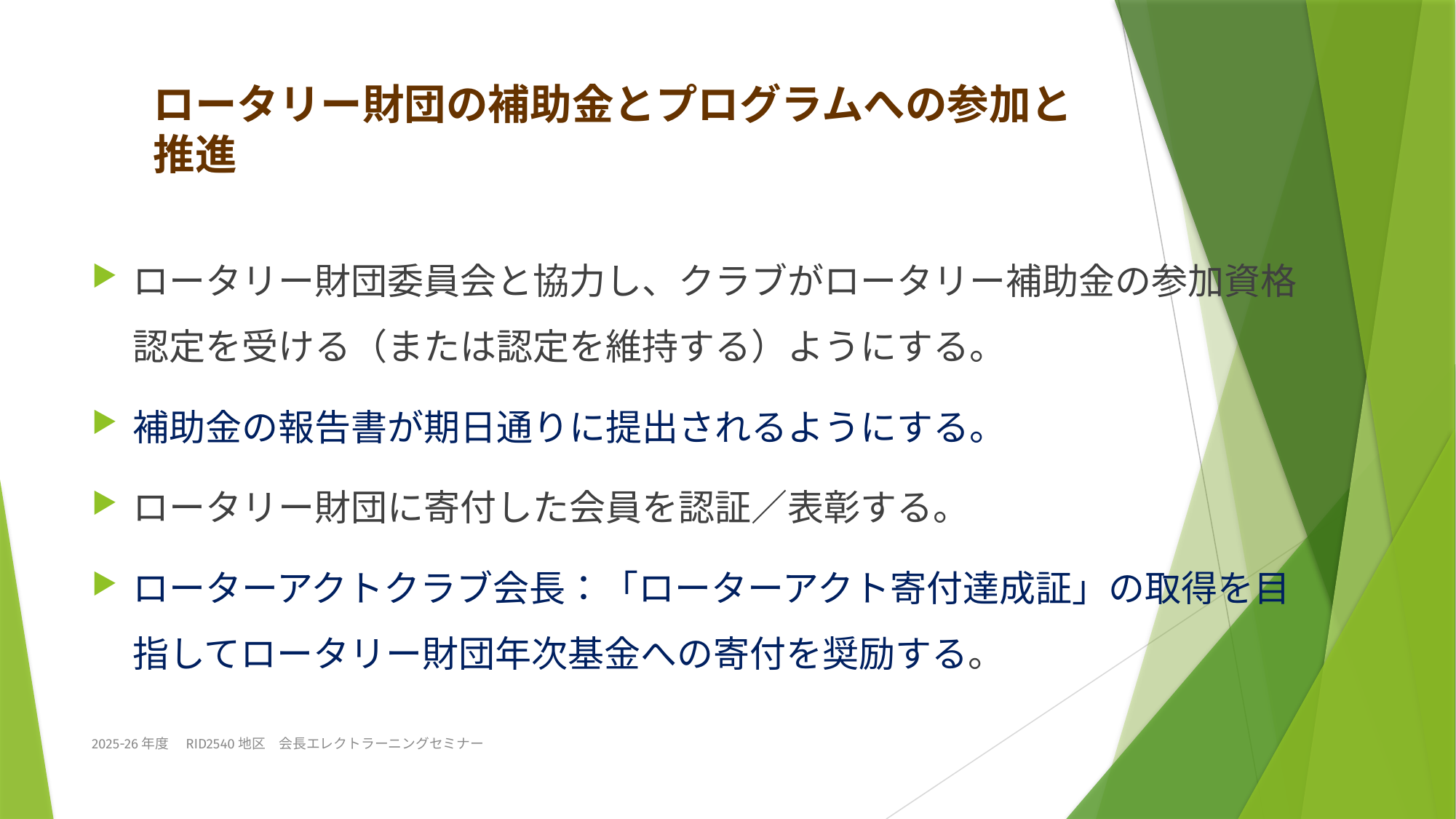

# ロータリー財団の補助金とプログラムへの参加と推進
ロータリー財団委員会と協力し、クラブがロータリー補助金の参加資格認定を受ける（または認定を維持する）ようにする。
補助金の報告書が期日通りに提出されるようにする。
ロータリー財団に寄付した会員を認証／表彰する。
ローターアクトクラブ会長：「ローターアクト寄付達成証」の取得を目指してロータリー財団年次基金への寄付を奨励する。

2025-26年度　RID2540地区　会長エレクトラーニングセミナー